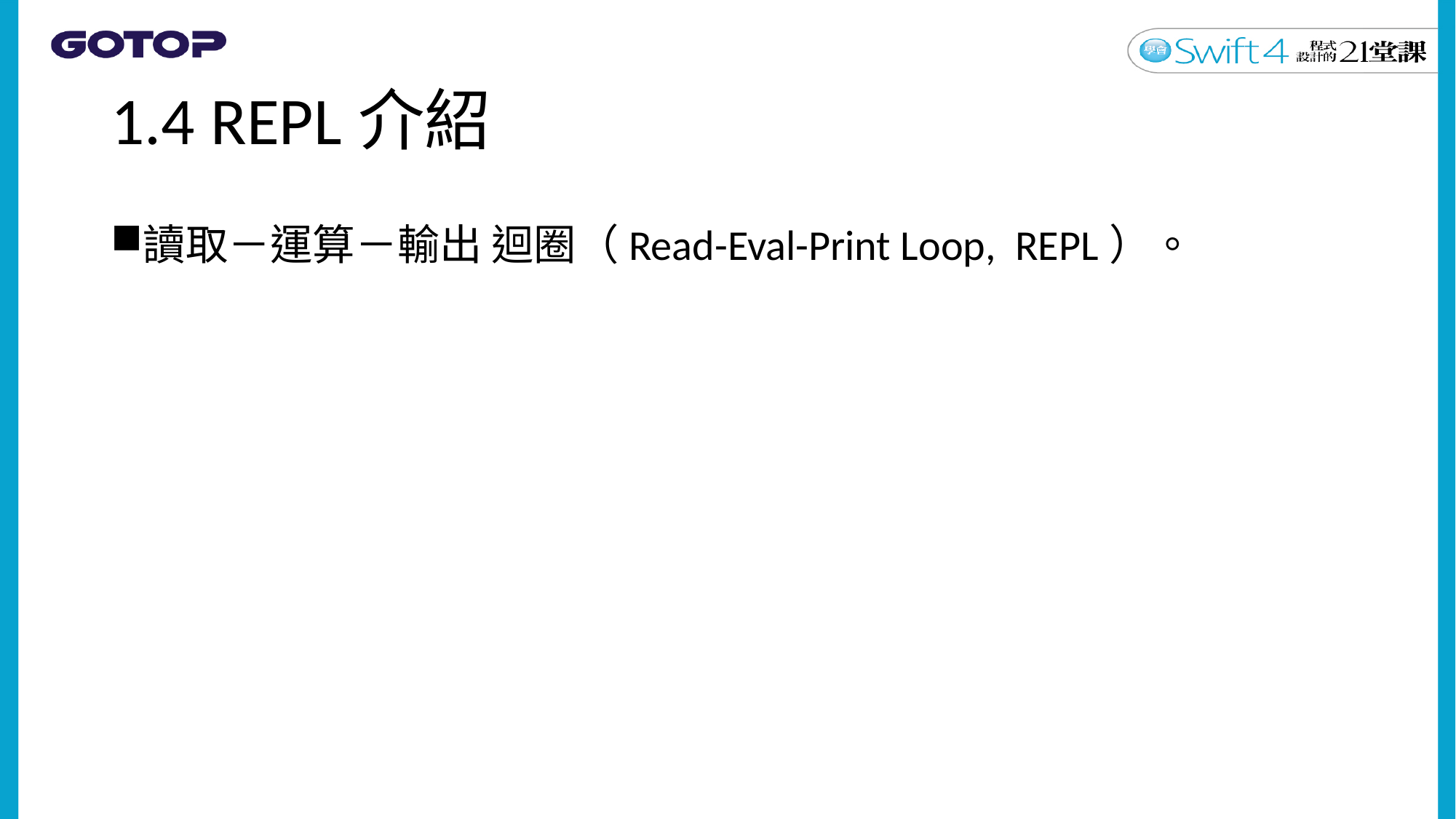

# 1.4 REPL介紹
讀取－運算－輸出 迴圈（Read-Eval-Print Loop,  REPL）。